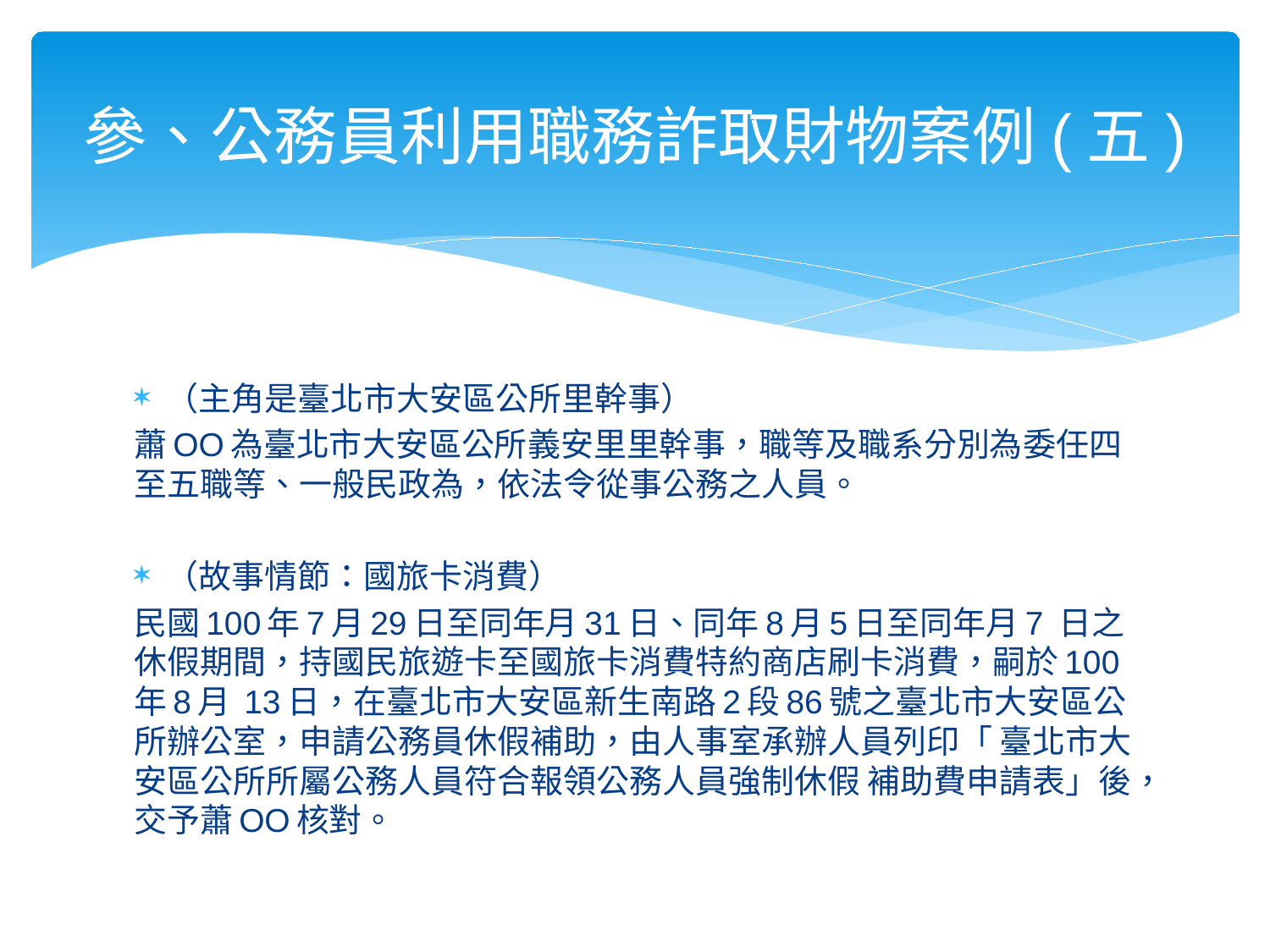

# 參、公務員利用職務詐取財物案例(五)
（主角是臺北市大安區公所里幹事）
蕭OO為臺北市大安區公所義安里里幹事，職等及職系分別為委任四至五職等、一般民政為，依法令從事公務之人員。

（故事情節：國旅卡消費）
民國100年7月29日至同年月31日、同年8月5日至同年月7 日之休假期間，持國民旅遊卡至國旅卡消費特約商店刷卡消費，嗣於100年8月 13日，在臺北市大安區新生南路2段86號之臺北市大安區公 所辦公室，申請公務員休假補助，由人事室承辦人員列印「 臺北市大安區公所所屬公務人員符合報領公務人員強制休假 補助費申請表」後，交予蕭OO核對。